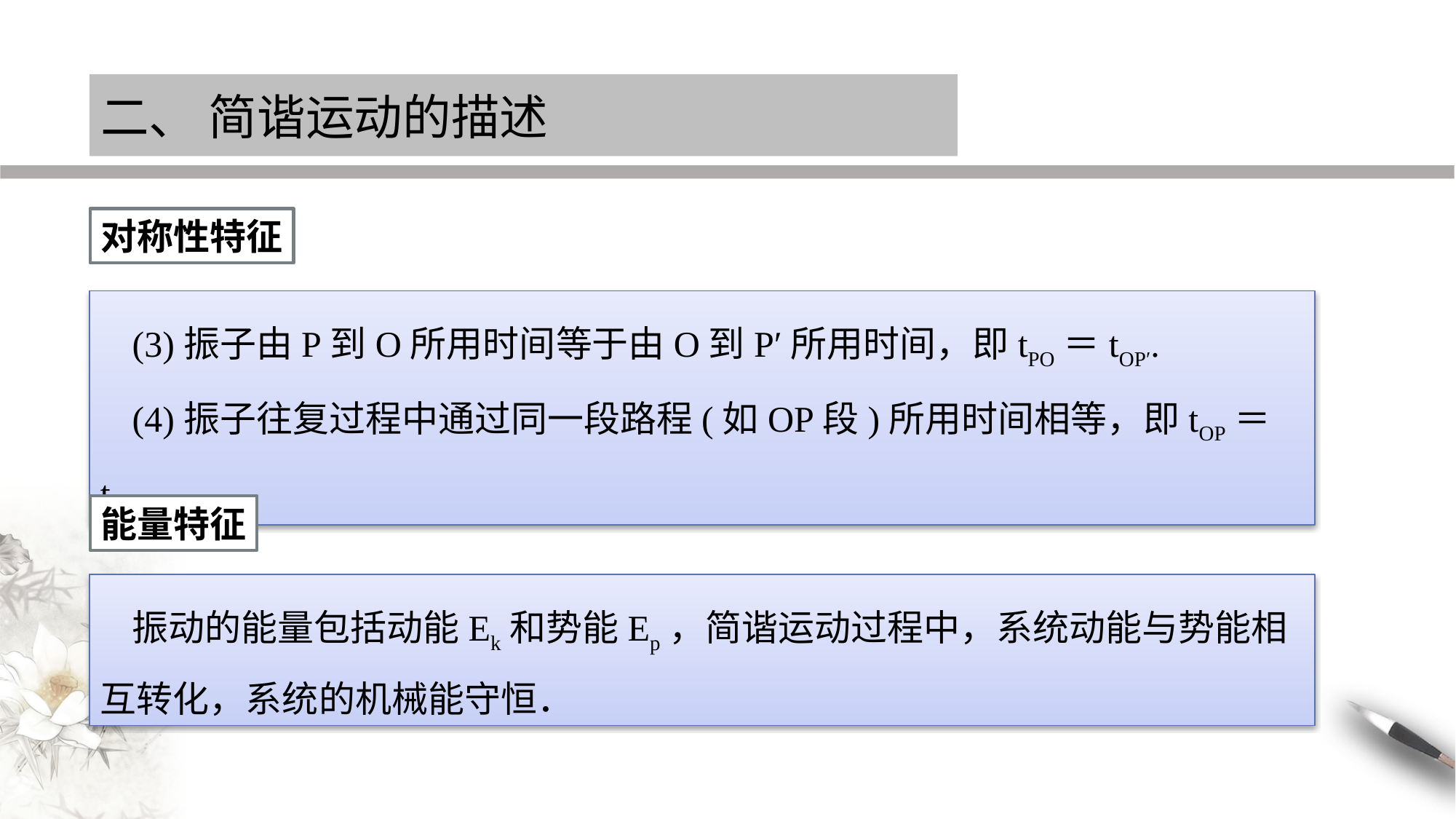

二、 简谐运动的描述

对称性特征
(3)振子由P到O所用时间等于由O到P′所用时间，即tPO＝tOP′.
(4)振子往复过程中通过同一段路程(如OP段)所用时间相等，即tOP＝tPO.
能量特征
振动的能量包括动能Ek和势能Ep，简谐运动过程中，系统动能与势能相互转化，系统的机械能守恒．